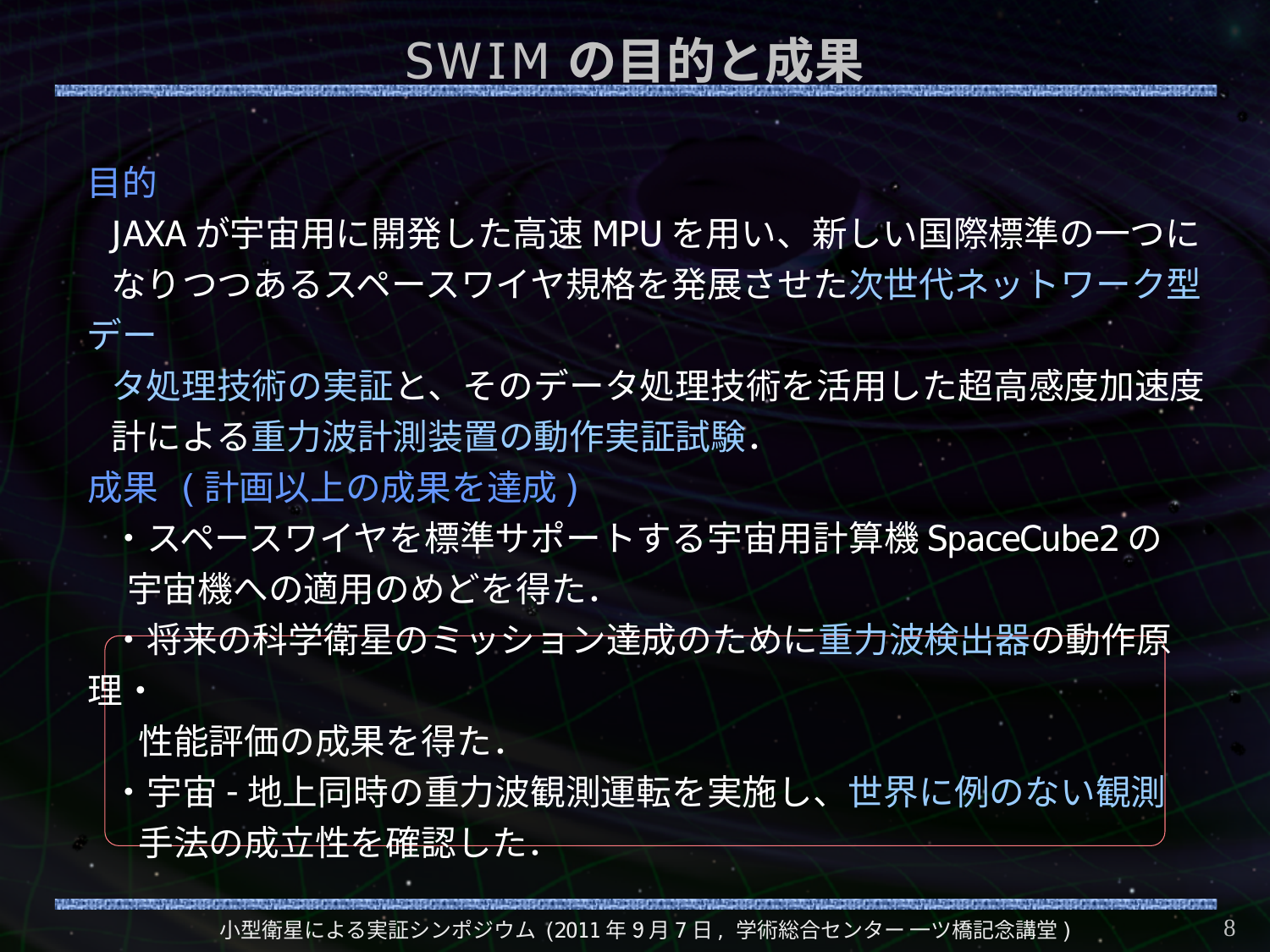

# SWIMの目的と成果
目的
  JAXAが宇宙用に開発した高速MPUを用い、新しい国際標準の一つに
  なりつつあるスペースワイヤ規格を発展させた次世代ネットワーク型デー
  タ処理技術の実証と、そのデータ処理技術を活用した超高感度加速度
  計による重力波計測装置の動作実証試験．
成果  (計画以上の成果を達成)
  ・スペースワイヤを標準サポートする宇宙用計算機SpaceCube2の
    宇宙機への適用のめどを得た．
  ・将来の科学衛星のミッション達成のために重力波検出器の動作原理・
　  性能評価の成果を得た．
  ・宇宙-地上同時の重力波観測運転を実施し、世界に例のない観測
　  手法の成立性を確認した．

8
小型衛星による実証シンポジウム (2011年9月7日, 学術総合センター 一ツ橋記念講堂)